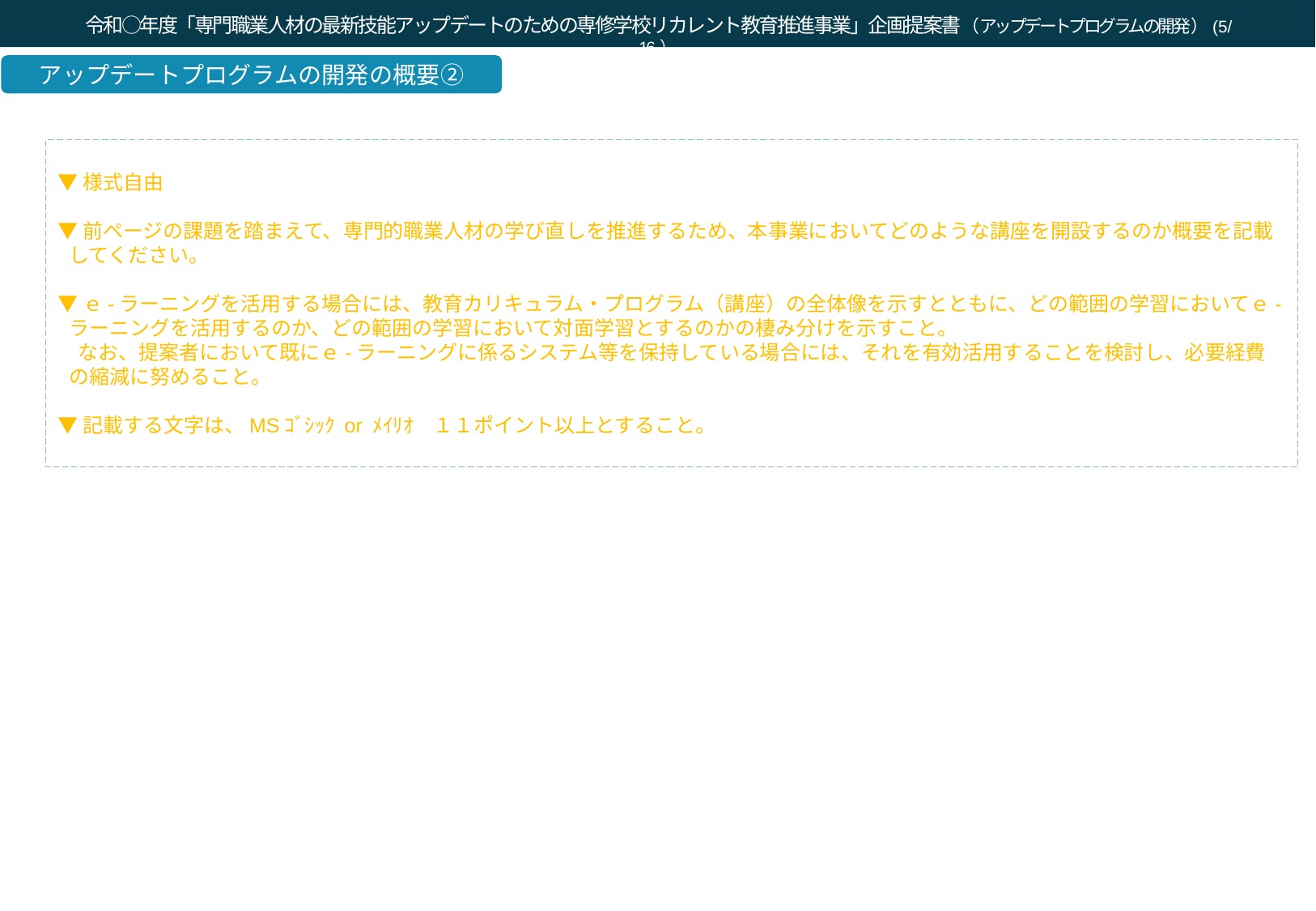

令和○年度「専門職業人材の最新技能アップデートのための専修学校リカレント教育推進事業」企画提案書（アップデートプログラムの開発）(5/16）
アップデートプログラムの開発の概要②

▼様式自由

▼前ページの課題を踏まえて、専門的職業人材の学び直しを推進するため、本事業においてどのような講座を開設するのか概要を記載してください。

▼ｅ-ラーニングを活用する場合には、教育カリキュラム・プログラム（講座）の全体像を示すとともに、どの範囲の学習においてｅ-ラーニングを活用するのか、どの範囲の学習において対面学習とするのかの棲み分けを示すこと。
　なお、提案者において既にｅ-ラーニングに係るシステム等を保持している場合には、それを有効活用することを検討し、必要経費の縮減に努めること。

▼記載する文字は、MSｺﾞｼｯｸ or ﾒｲﾘｵ　１１ポイント以上とすること。